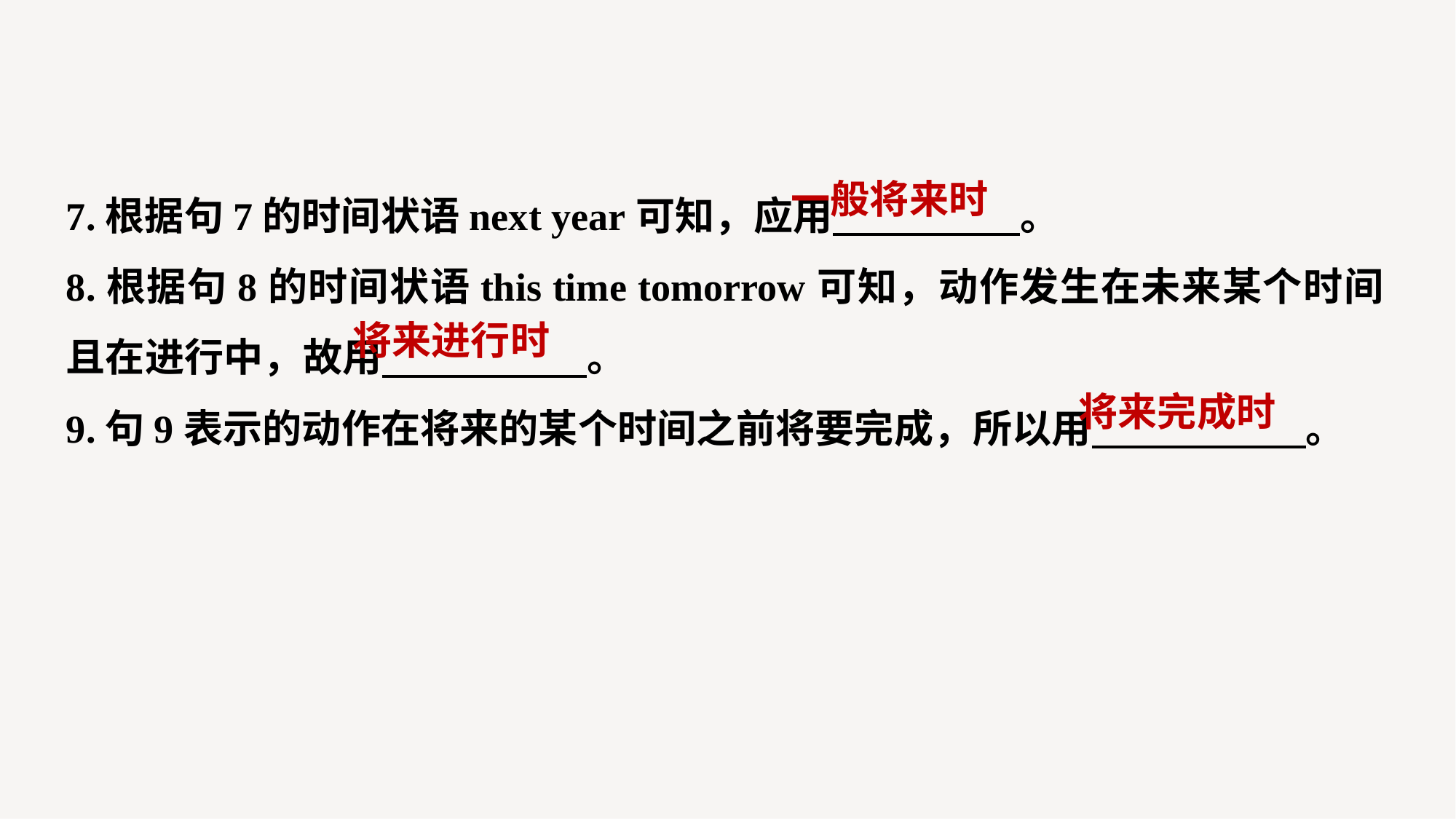

7.根据句7的时间状语next year可知，应用                     。
8.根据句8的时间状语this time tomorrow可知，动作发生在未来某个时间且在进行中，故用                       。
9.句9表示的动作在将来的某个时间之前将要完成，所以用                        。
一般将来时
将来进行时
将来完成时